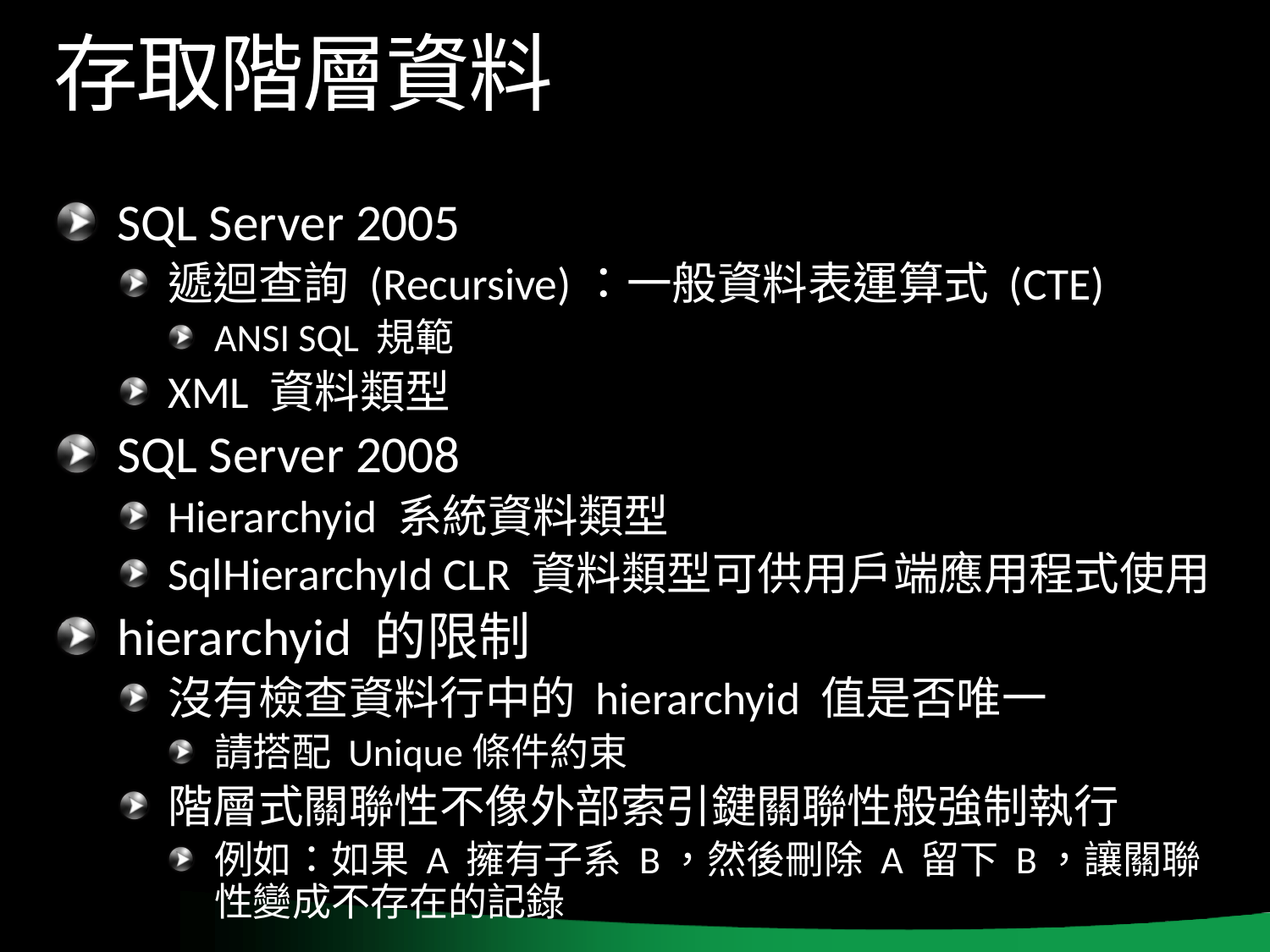

# 存取階層資料
SQL Server 2005
遞迴查詢 (Recursive)：一般資料表運算式 (CTE)
ANSI SQL 規範
XML 資料類型
SQL Server 2008
Hierarchyid 系統資料類型
SqlHierarchyId CLR 資料類型可供用戶端應用程式使用
hierarchyid 的限制
沒有檢查資料行中的 hierarchyid 值是否唯一
請搭配 Unique條件約束
階層式關聯性不像外部索引鍵關聯性般強制執行
例如：如果 A 擁有子系 B，然後刪除 A 留下 B，讓關聯性變成不存在的記錄